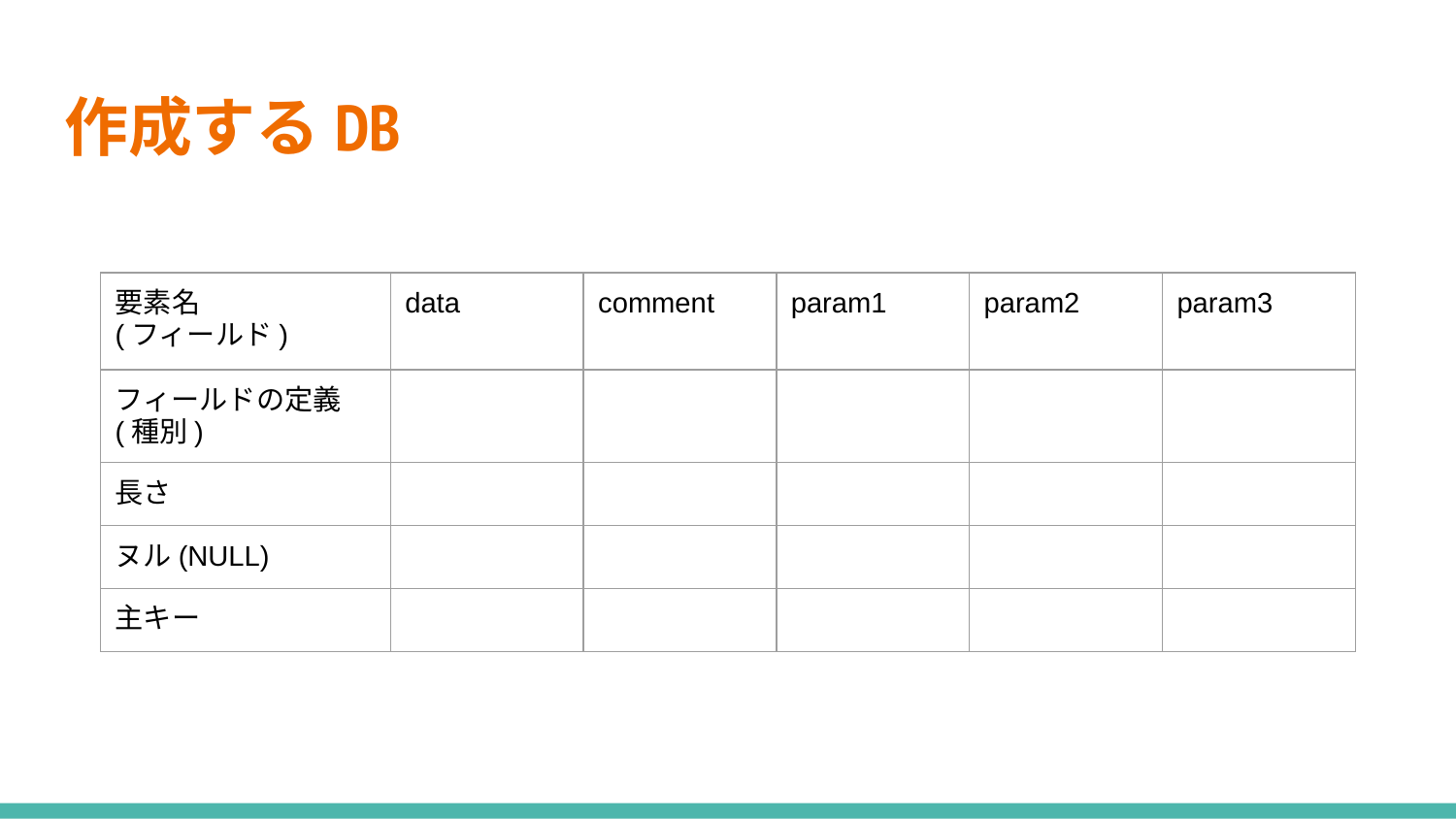

# 作成するDB
| 要素名 (フィールド) | data | comment | param1 | param2 | param3 |
| --- | --- | --- | --- | --- | --- |
| フィールドの定義 (種別) |  |  |  |  |  |
| 長さ |  |  |  |  |  |
| ヌル(NULL) |  |  |  |  |  |
| 主キー |  |  |  |  |  |